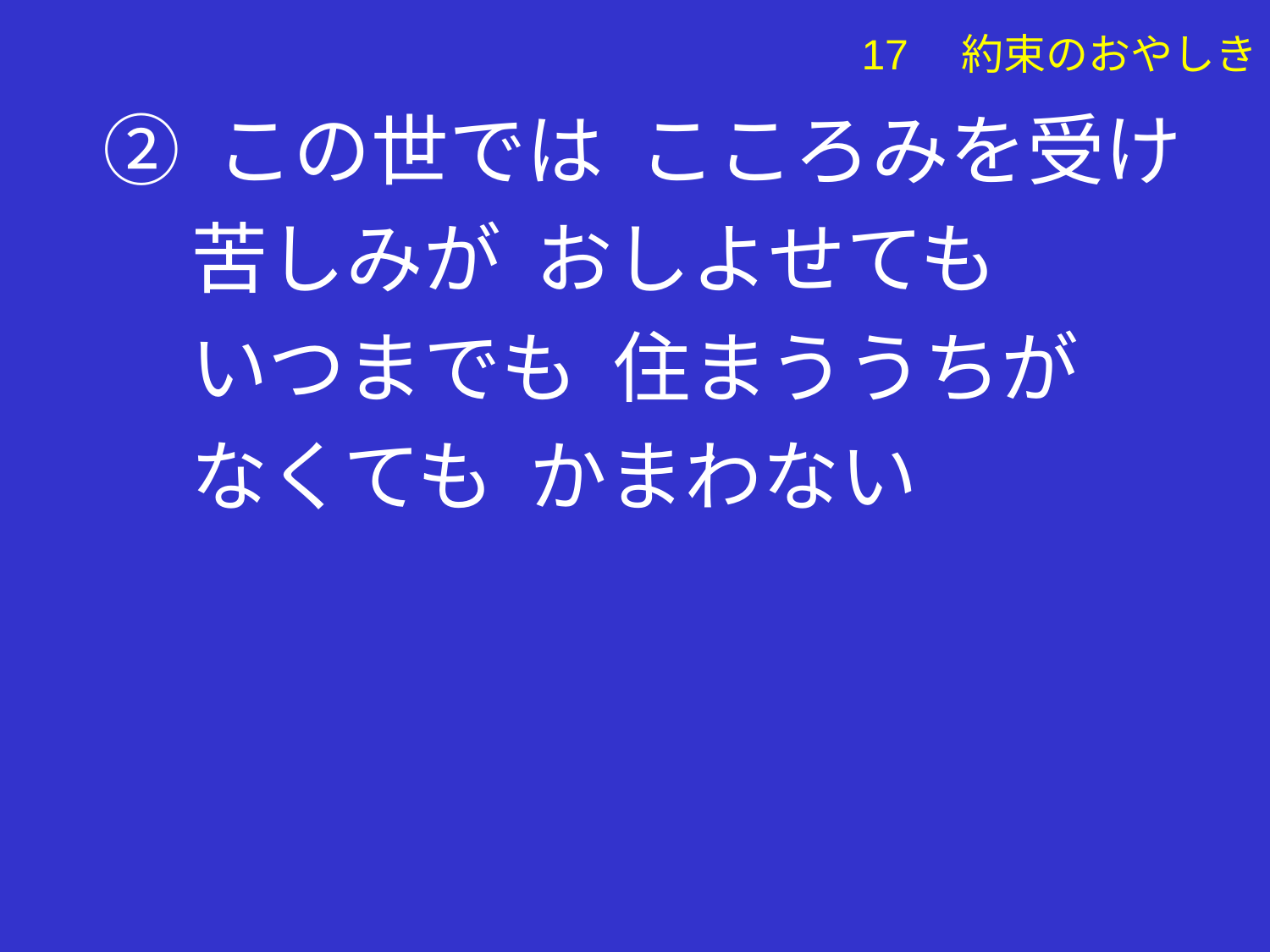

# ② この世では  こころみを受け
    苦しみが  おしよせても
    いつまでも  住まううちが
    なくても  かまわない

17　約束のおやしき